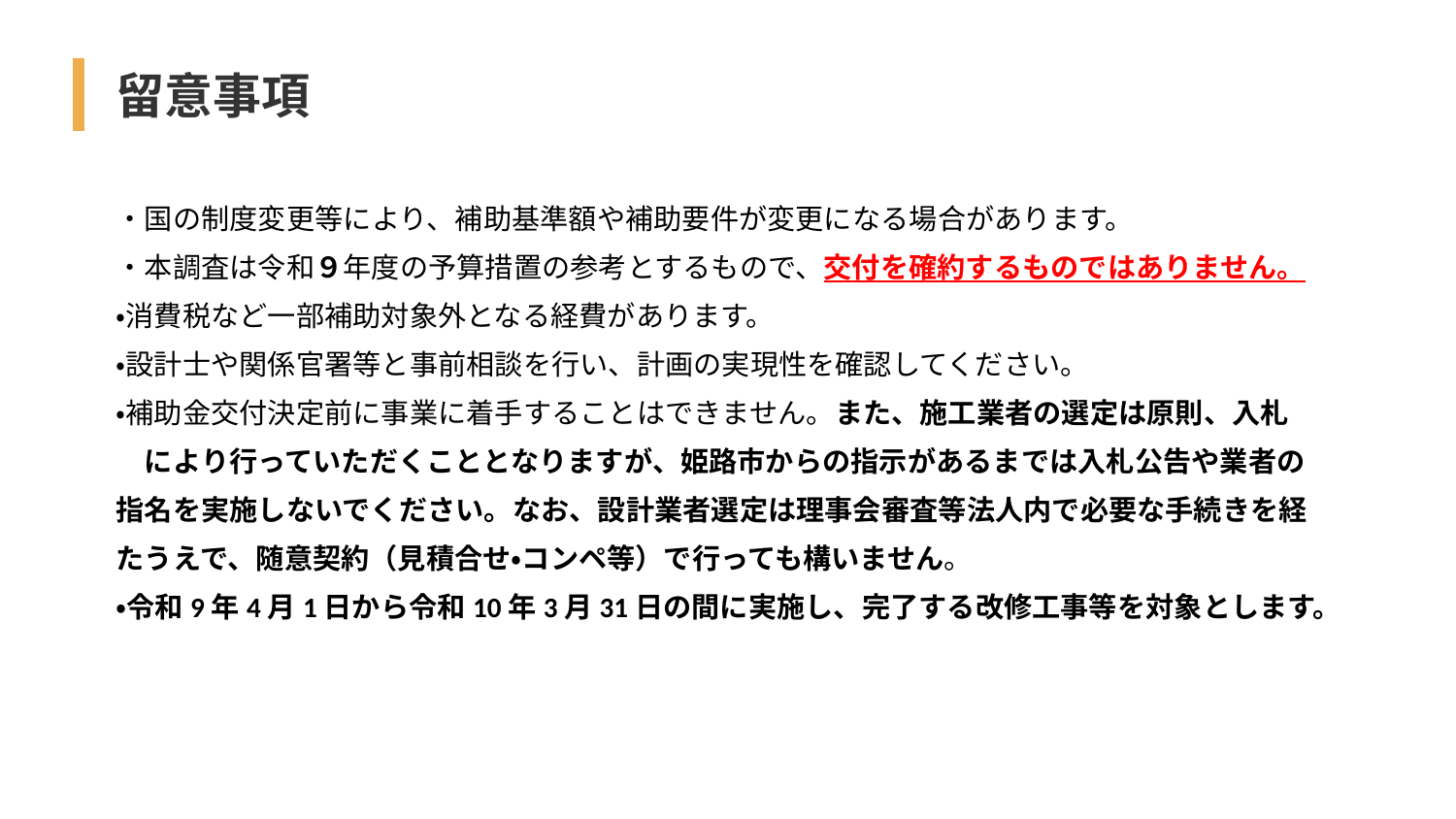

留意事項
・国の制度変更等により、補助基準額や補助要件が変更になる場合があります。
・本調査は令和９年度の予算措置の参考とするもので、交付を確約するものではありません。
・消費税など一部補助対象外となる経費があります。
・設計士や関係官署等と事前相談を行い、計画の実現性を確認してください。
・補助金交付決定前に事業に着手することはできません。また、施工業者の選定は原則、入札　　により行っていただくこととなりますが、姫路市からの指示があるまでは入札公告や業者の指名を実施しないでください。なお、設計業者選定は理事会審査等法人内で必要な手続きを経たうえで、随意契約（見積合せ・コンペ等）で行っても構いません。
・令和9年4月1日から令和10年3月31日の間に実施し、完了する改修工事等を対象とします。